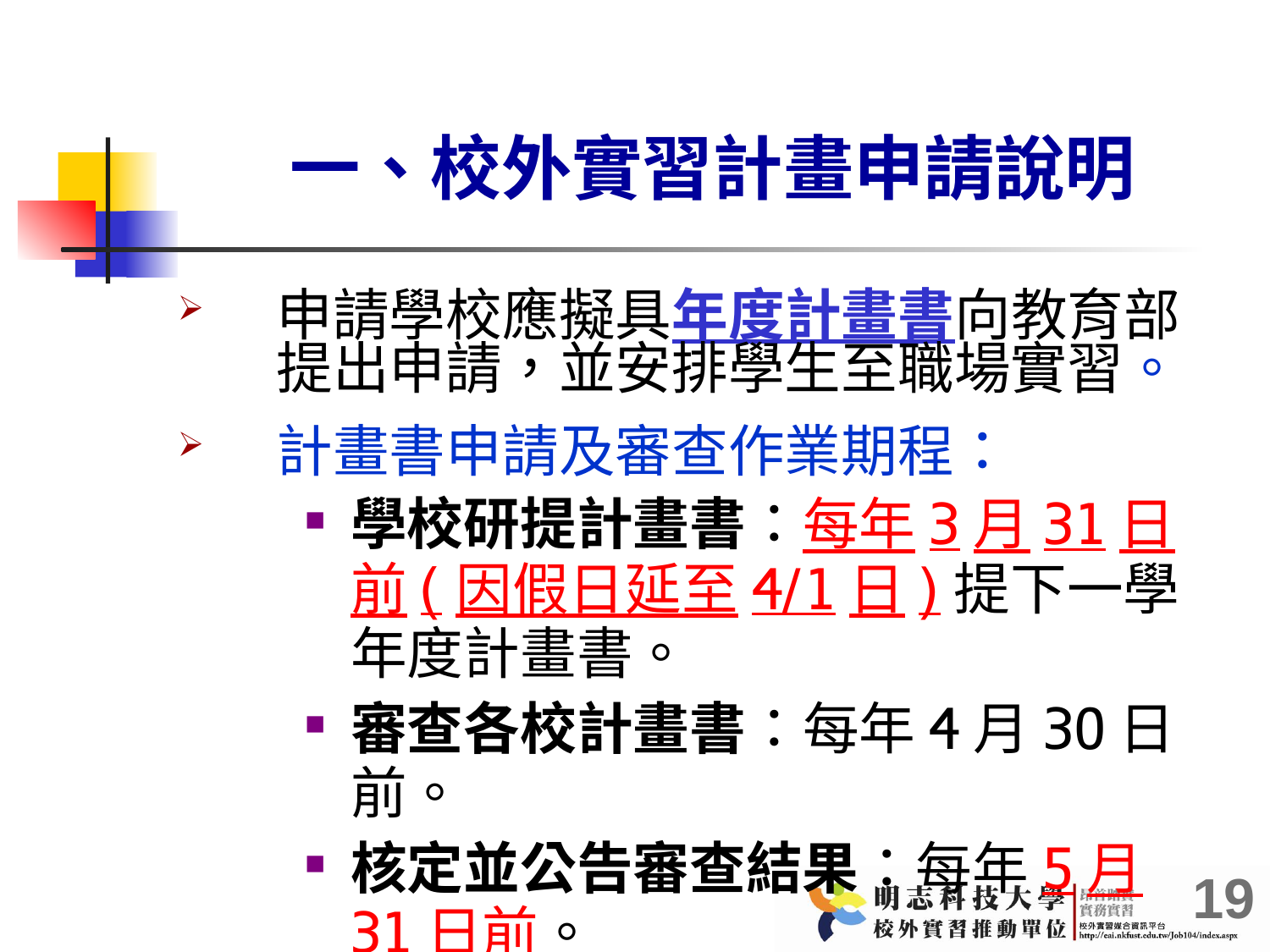

# 一、校外實習計畫申請說明

申請學校應擬具年度計畫書向教育部提出申請，並安排學生至職場實習。
計畫書申請及審查作業期程：
學校研提計畫書：每年3月31日前(因假日延至4/1日)提下一學年度計畫書。
審查各校計畫書：每年4月30日前。
核定並公告審查結果：每年5月31日前。
19